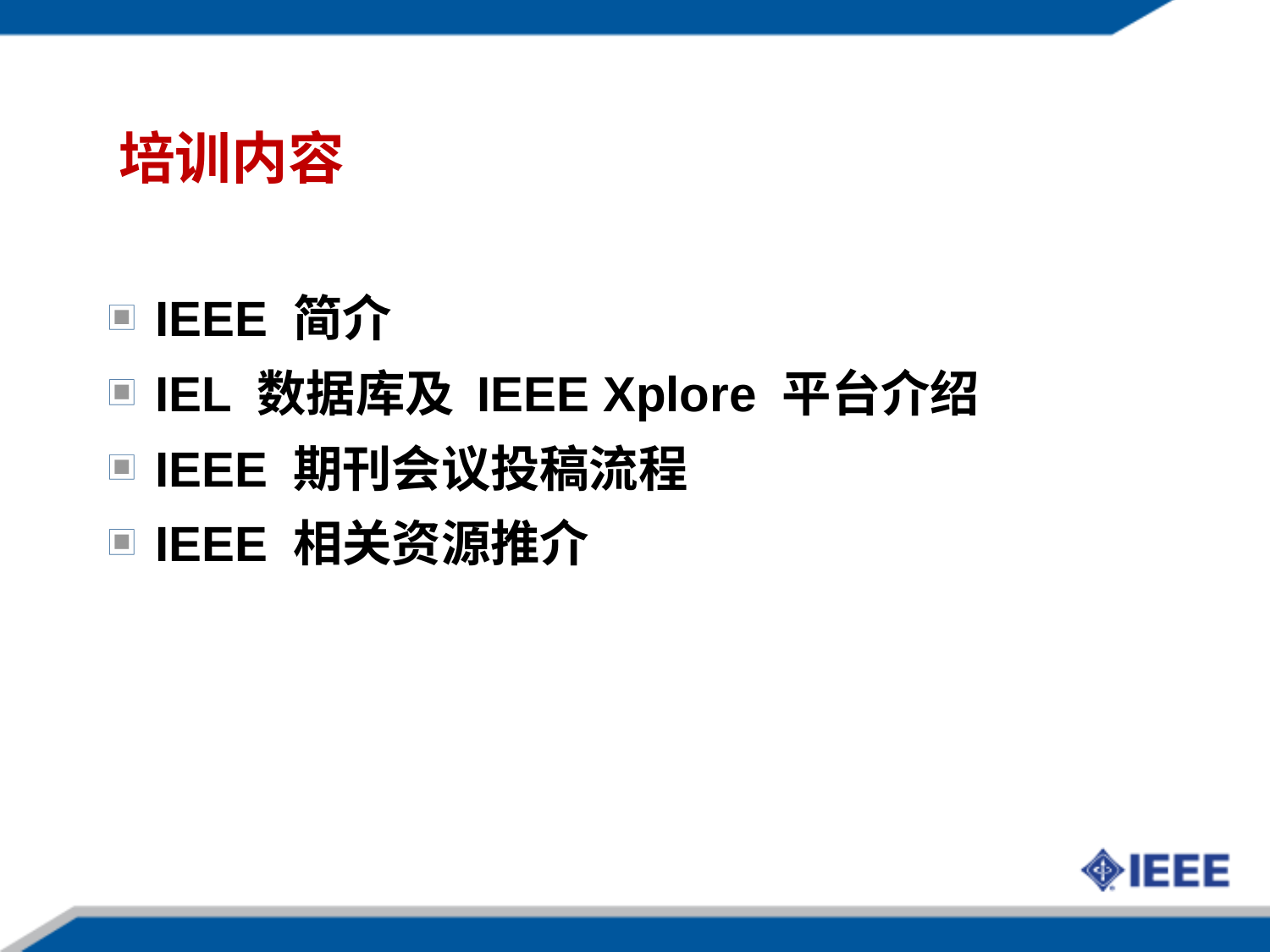

# 培训内容
IEEE 简介
IEL 数据库及 IEEE Xplore 平台介绍
IEEE 期刊会议投稿流程
IEEE 相关资源推介